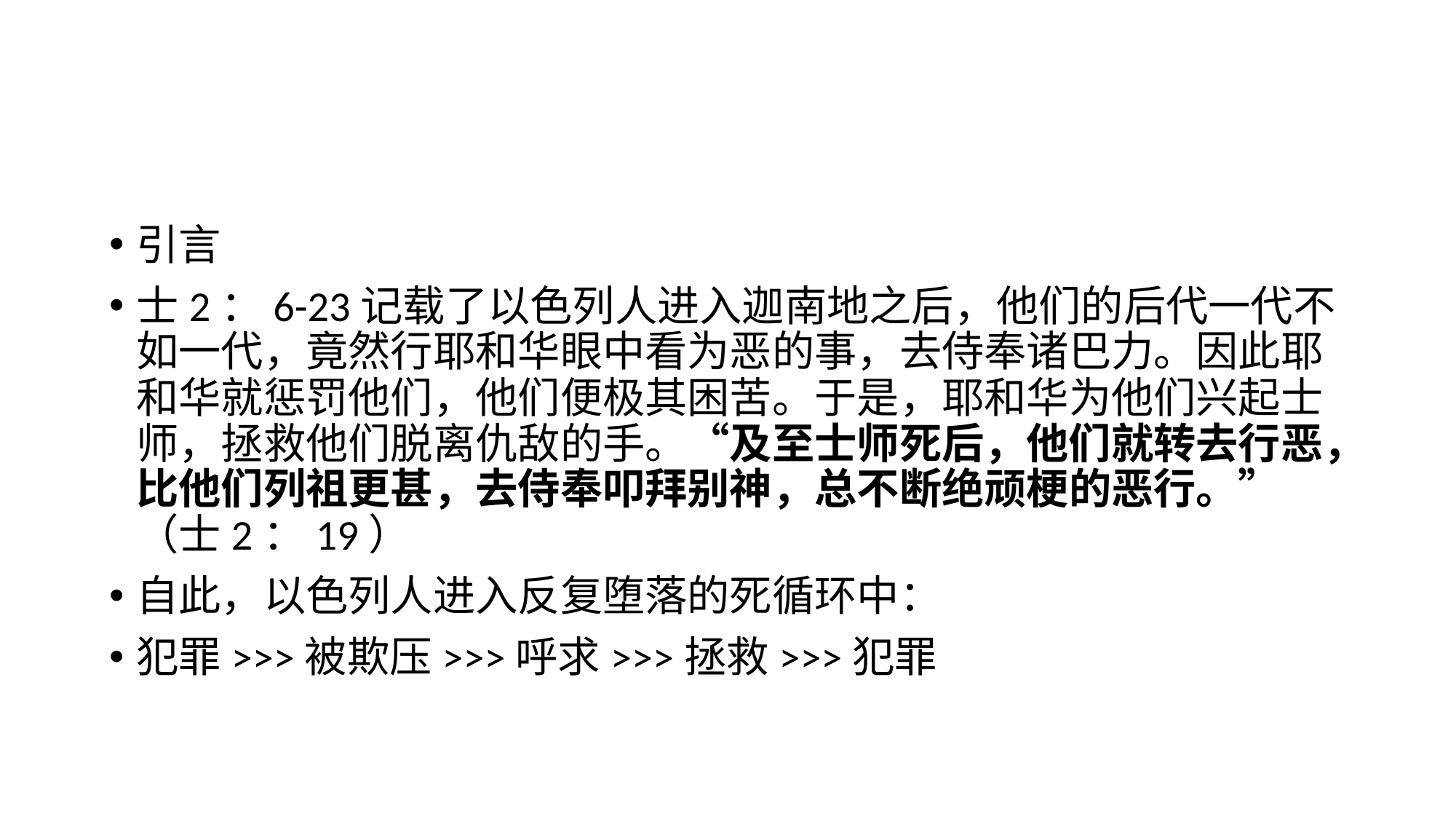

引言
士2：6-23记载了以色列人进入迦南地之后，他们的后代一代不如一代，竟然行耶和华眼中看为恶的事，去侍奉诸巴力。因此耶和华就惩罚他们，他们便极其困苦。于是，耶和华为他们兴起士师，拯救他们脱离仇敌的手。“及至士师死后，他们就转去行恶，比他们列祖更甚，去侍奉叩拜别神，总不断绝顽梗的恶行。”（士2：19）
自此，以色列人进入反复堕落的死循环中：
犯罪>>>被欺压>>>呼求>>>拯救>>>犯罪